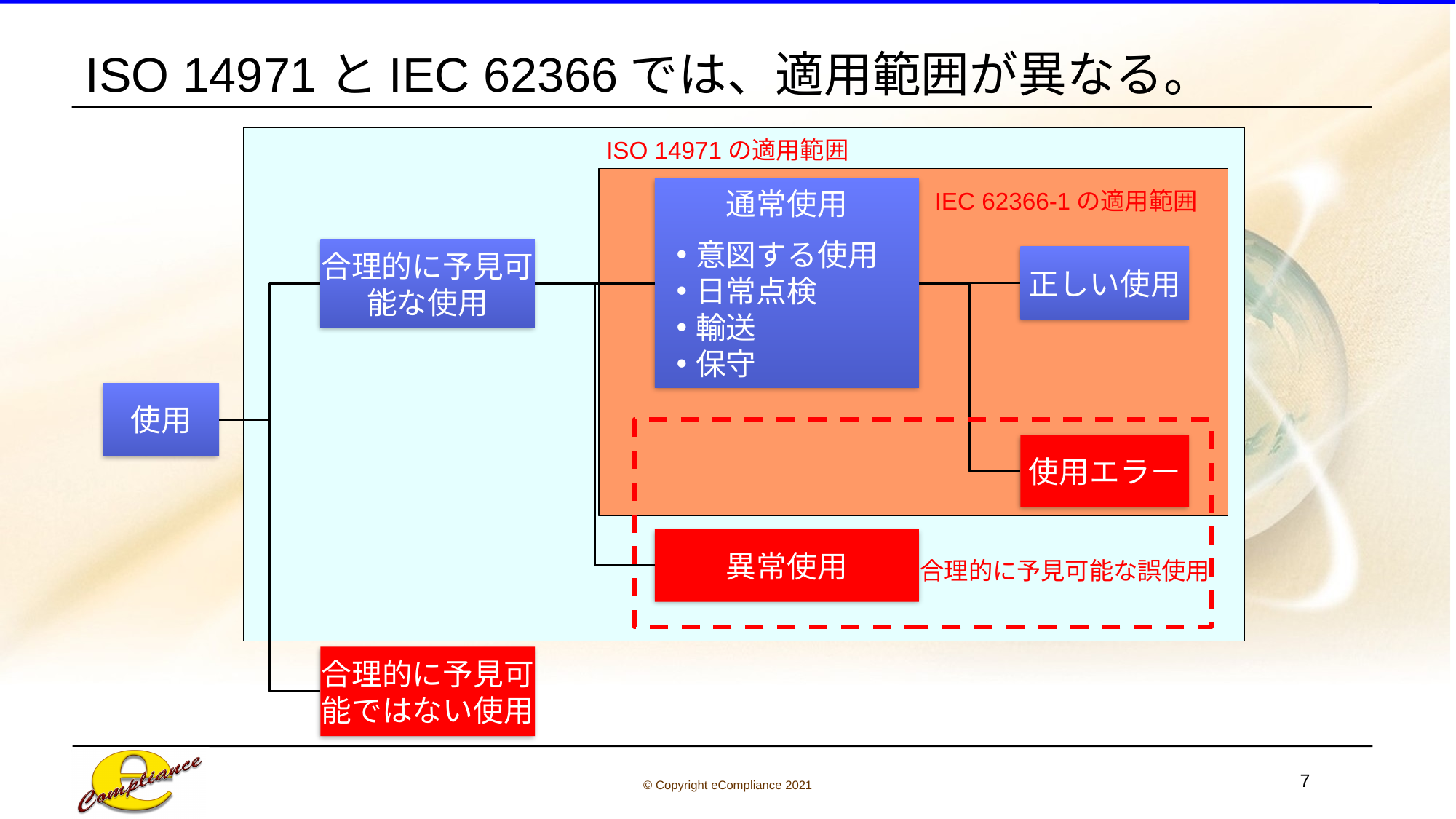

# ISO 14971とIEC 62366では、適用範囲が異なる。

ISO 14971の適用範囲

通常使用

意図する使用
日常点検
輸送
保守
IEC 62366-1の適用範囲
合理的に予見可能な使用
正しい使用
使用

使用エラー
異常使用
合理的に予見可能な誤使用
合理的に予見可能ではない使用